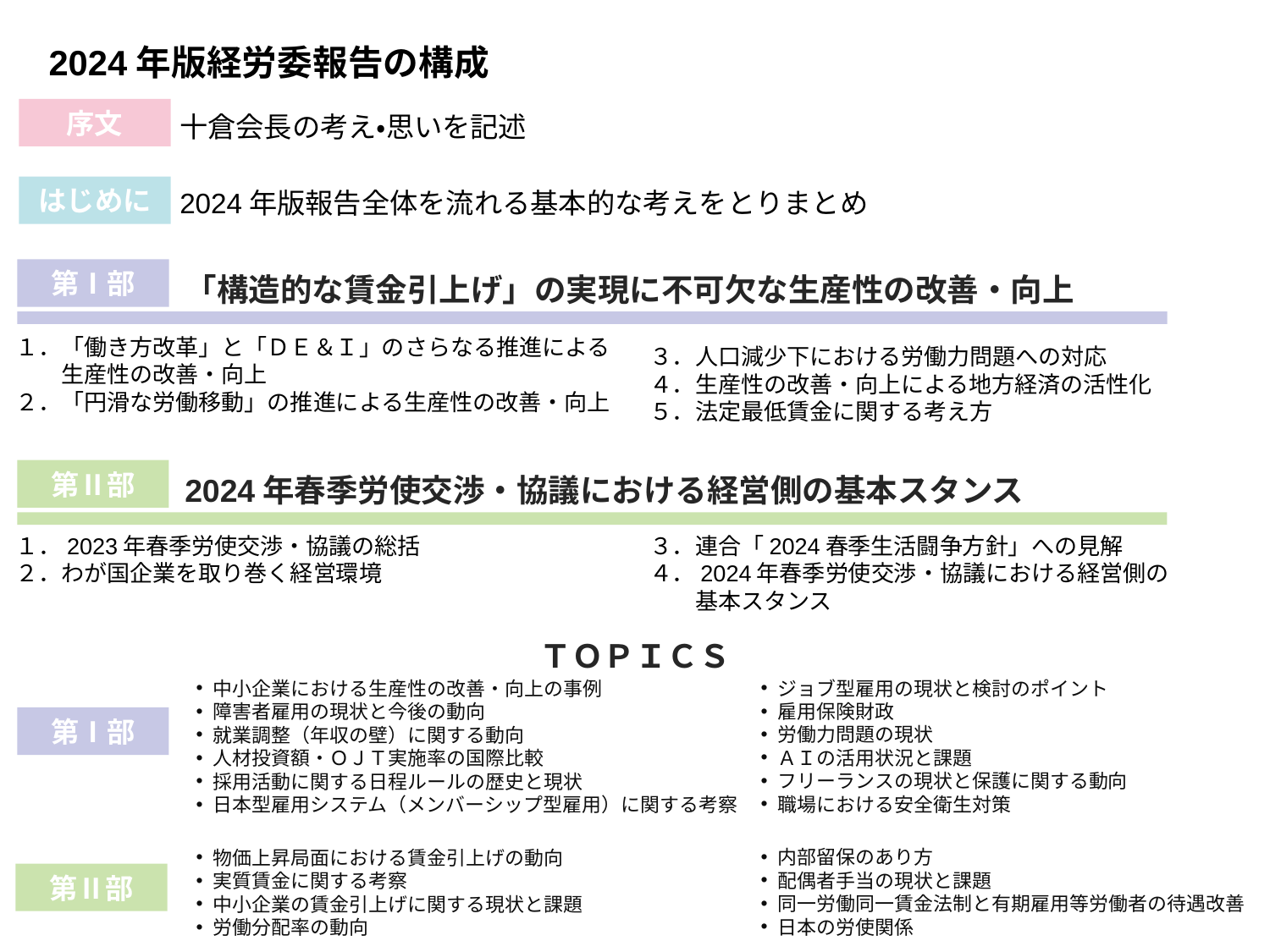

2024年版経労委報告の構成
序文
十倉会長の考え・思いを記述

2024年版報告全体を流れる基本的な考えをとりまとめ
はじめに
第Ⅰ部
「構造的な賃金引上げ」の実現に不可欠な生産性の改善・向上

１．「働き方改革」と「ＤＥ＆Ｉ」のさらなる推進による
　　生産性の改善・向上
２．「円滑な労働移動」の推進による生産性の改善・向上
３．人口減少下における労働力問題への対応
４．生産性の改善・向上による地方経済の活性化５．法定最低賃金に関する考え方

第Ⅱ部
2024年春季労使交渉・協議における経営側の基本スタンス

１．2023年春季労使交渉・協議の総括
２．わが国企業を取り巻く経営環境
３．連合「2024春季生活闘争方針」への見解
４．2024年春季労使交渉・協議における経営側の
　　基本スタンス
ＴＯＰＩＣＳ
中小企業における生産性の改善・向上の事例
障害者雇用の現状と今後の動向
就業調整（年収の壁）に関する動向
人材投資額・ＯＪＴ実施率の国際比較
採用活動に関する日程ルールの歴史と現状
日本型雇用システム（メンバーシップ型雇用）に関する考察
ジョブ型雇用の現状と検討のポイント
雇用保険財政
労働力問題の現状
ＡＩの活用状況と課題
フリーランスの現状と保護に関する動向
職場における安全衛生対策
第Ⅰ部
物価上昇局面における賃金引上げの動向
実質賃金に関する考察
中小企業の賃金引上げに関する現状と課題
労働分配率の動向
内部留保のあり方
配偶者手当の現状と課題
同一労働同一賃金法制と有期雇用等労働者の待遇改善
日本の労使関係
第Ⅱ部
4